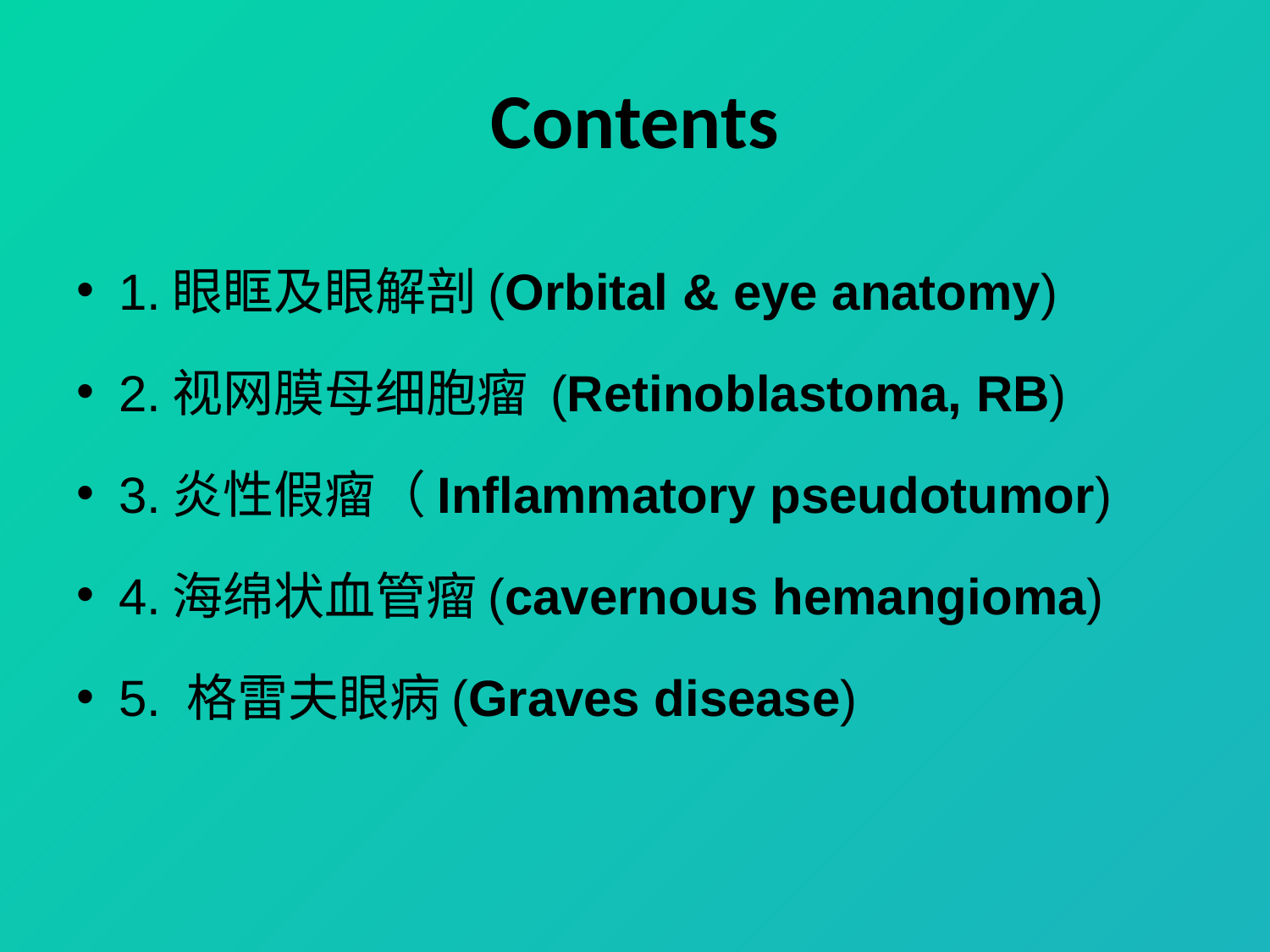

# Contents
1.眼眶及眼解剖(Orbital & eye anatomy)
2.视网膜母细胞瘤 (Retinoblastoma, RB)
3.炎性假瘤（Inflammatory pseudotumor)
4.海绵状血管瘤(cavernous hemangioma)
5. 格雷夫眼病(Graves disease)